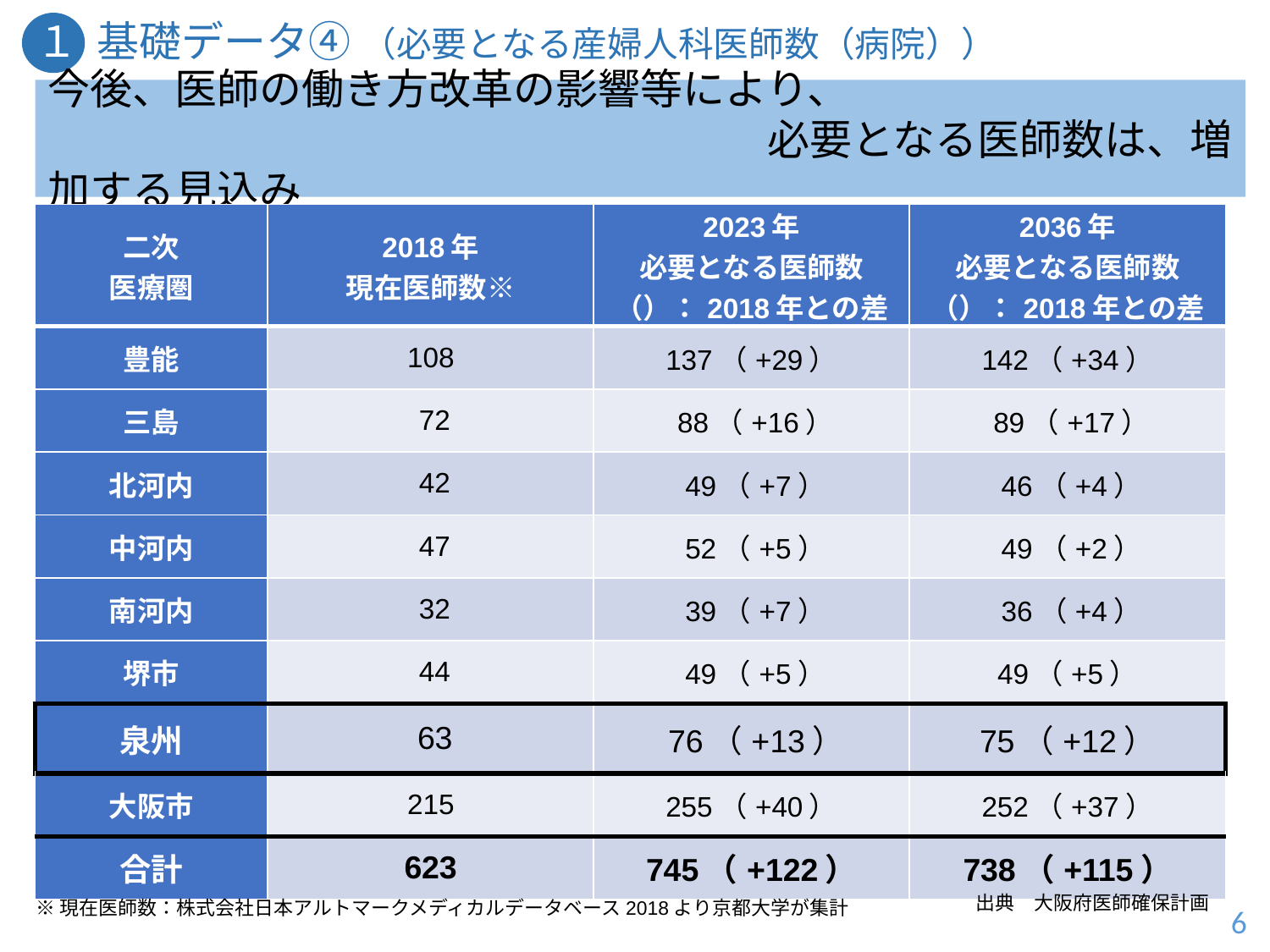

１  基礎データ④ （必要となる産婦人科医師数（病院））

今後、医師の働き方改革の影響等により、
　　　　　　　　　　　　　　　　　必要となる医師数は、増加する見込み
| 二次 医療圏 | 2018年 現在医師数※ | 2023年 必要となる医師数 （）：2018年との差 | 2036年 必要となる医師数 （）：2018年との差 |
| --- | --- | --- | --- |
| 豊能 | 108 | 137（+29） | 142（+34） |
| 三島 | 72 | 88（+16） | 89（+17） |
| 北河内 | 42 | 49（+7） | 46（+4） |
| 中河内 | 47 | 52（+5） | 49（+2） |
| 南河内 | 32 | 39（+7） | 36（+4） |
| 堺市 | 44 | 49（+5） | 49（+5） |
| 泉州 | 63 | 76（+13） | 75（+12） |
| 大阪市 | 215 | 255（+40） | 252（+37） |
| 合計 | 623 | 745（+122） | 738（+115） |
出典　大阪府医師確保計画
※現在医師数：株式会社日本アルトマークメディカルデータベース2018より京都大学が集計
6